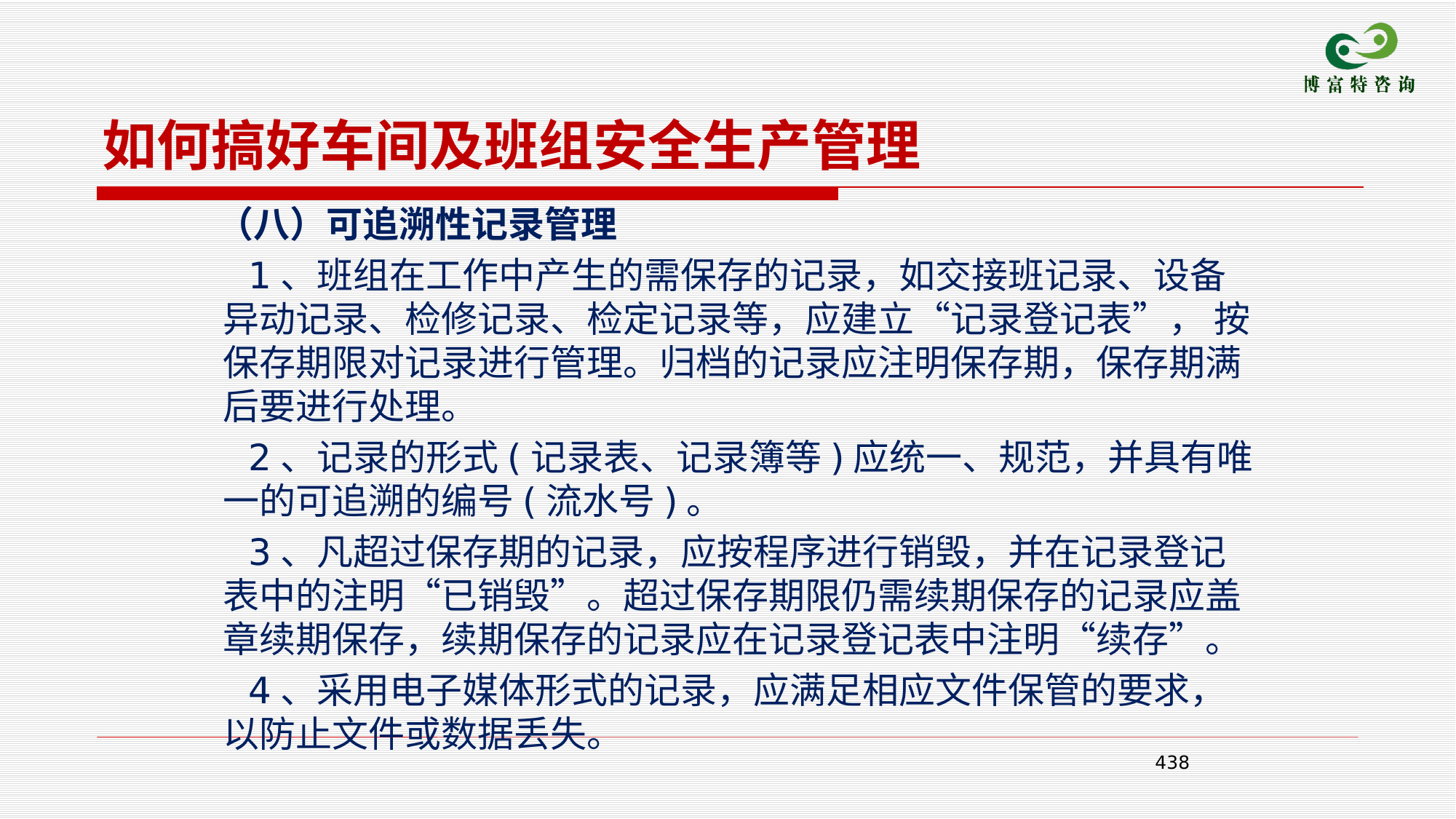

如何搞好车间及班组安全生产管理
     （八）可追溯性记录管理
       1、班组在工作中产生的需保存的记录，如交接班记录、设备异动记录、检修记录、检定记录等，应建立“记录登记表”， 按保存期限对记录进行管理。归档的记录应注明保存期，保存期满后要进行处理。
       2、记录的形式(记录表、记录簿等)应统一、规范，并具有唯一的可追溯的编号(流水号)。
       3、凡超过保存期的记录，应按程序进行销毁，并在记录登记表中的注明“已销毁”。超过保存期限仍需续期保存的记录应盖章续期保存，续期保存的记录应在记录登记表中注明“续存”。
       4、采用电子媒体形式的记录，应满足相应文件保管的要求，以防止文件或数据丢失。

438